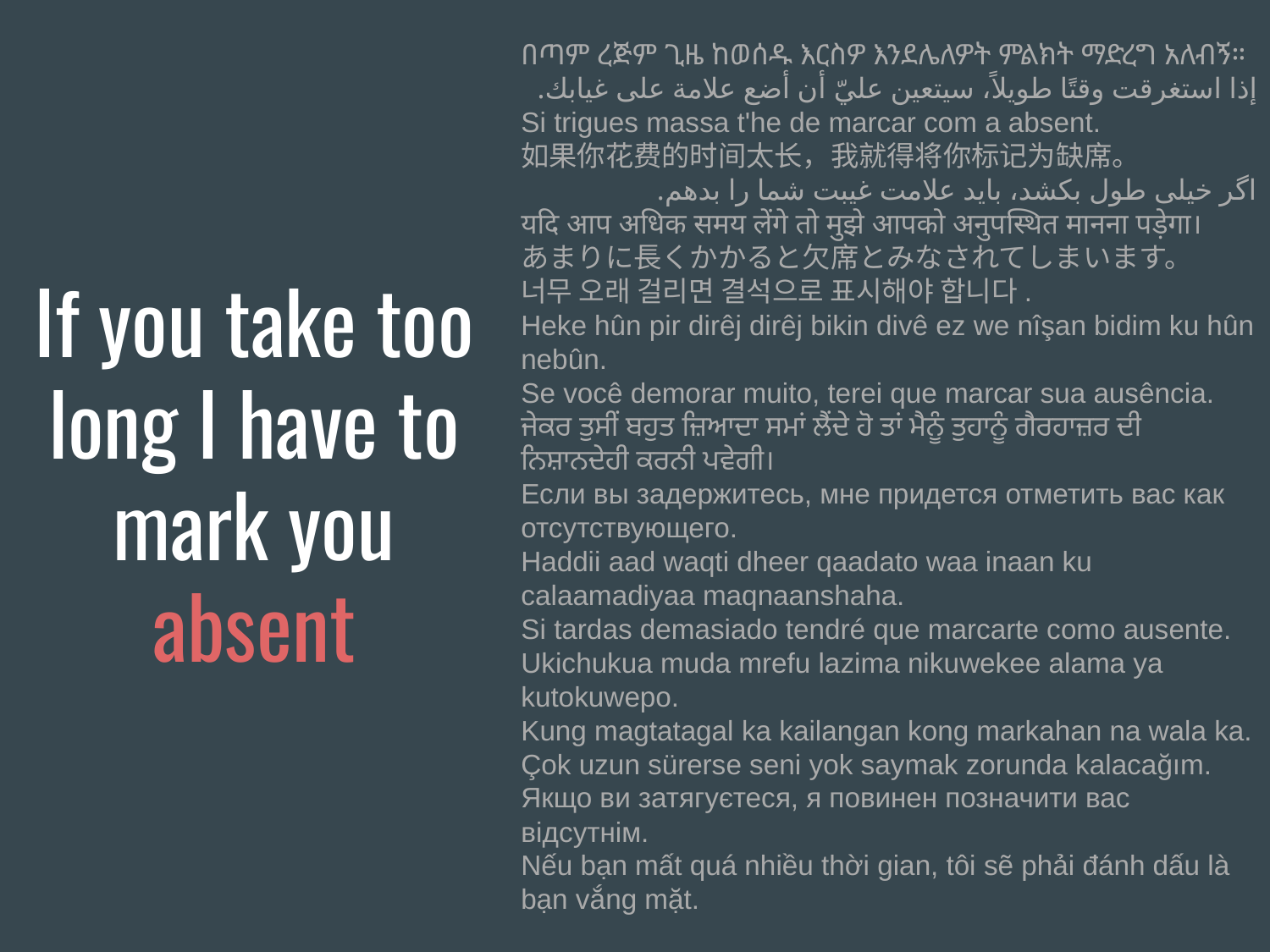

If you take too long I have to mark you absent
በጣም ረጅም ጊዜ ከወሰዱ እርስዎ እንደሌለዎት ምልክት ማድረግ አለብኝ።
إذا استغرقت وقتًا طويلاً، سيتعين عليّ أن أضع علامة على غيابك.
Si trigues massa t'he de marcar com a absent.
如果你花费的时间太长，我就得将你标记为缺席。
اگر خیلی طول بکشد، باید علامت غیبت شما را بدهم.
यदि आप अधिक समय लेंगे तो मुझे आपको अनुपस्थित मानना पड़ेगा।
あまりに長くかかると欠席とみなされてしまいます。
너무 오래 걸리면 결석으로 표시해야 합니다.
Heke hûn pir dirêj dirêj bikin divê ez we nîşan bidim ku hûn nebûn.
Se você demorar muito, terei que marcar sua ausência.
ਜੇਕਰ ਤੁਸੀਂ ਬਹੁਤ ਜ਼ਿਆਦਾ ਸਮਾਂ ਲੈਂਦੇ ਹੋ ਤਾਂ ਮੈਨੂੰ ਤੁਹਾਨੂੰ ਗੈਰਹਾਜ਼ਰ ਦੀ ਨਿਸ਼ਾਨਦੇਹੀ ਕਰਨੀ ਪਵੇਗੀ।
Если вы задержитесь, мне придется отметить вас как отсутствующего.
Haddii aad waqti dheer qaadato waa inaan ku calaamadiyaa maqnaanshaha.
Si tardas demasiado tendré que marcarte como ausente.
Ukichukua muda mrefu lazima nikuwekee alama ya kutokuwepo.
Kung magtatagal ka kailangan kong markahan na wala ka.
Çok uzun sürerse seni yok saymak zorunda kalacağım.
Якщо ви затягуєтеся, я повинен позначити вас відсутнім.
Nếu bạn mất quá nhiều thời gian, tôi sẽ phải đánh dấu là bạn vắng mặt.